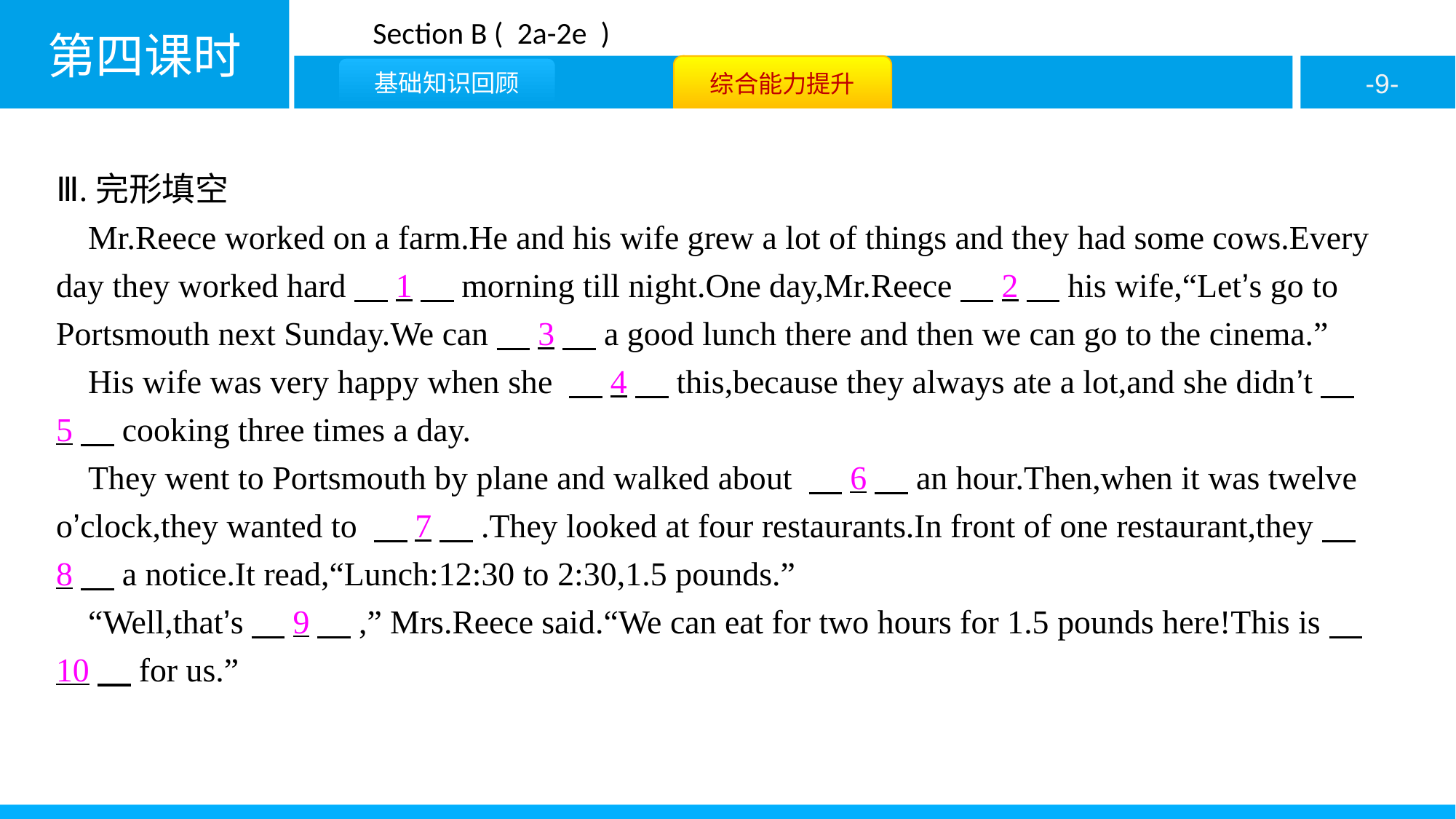

Ⅲ.完形填空
Mr.Reece worked on a farm.He and his wife grew a lot of things and they had some cows.Every day they worked hard　1　morning till night.One day,Mr.Reece　2　his wife,“Let’s go to Portsmouth next Sunday.We can　3　a good lunch there and then we can go to the cinema.”
His wife was very happy when she 　4　this,because they always ate a lot,and she didn’t　5　cooking three times a day.
They went to Portsmouth by plane and walked about 　6　an hour.Then,when it was twelve o’clock,they wanted to 　7　.They looked at four restaurants.In front of one restaurant,they　8　a notice.It read,“Lunch:12:30 to 2:30,1.5 pounds.”
“Well,that’s　9　,” Mrs.Reece said.“We can eat for two hours for 1.5 pounds here!This is　10　for us.”